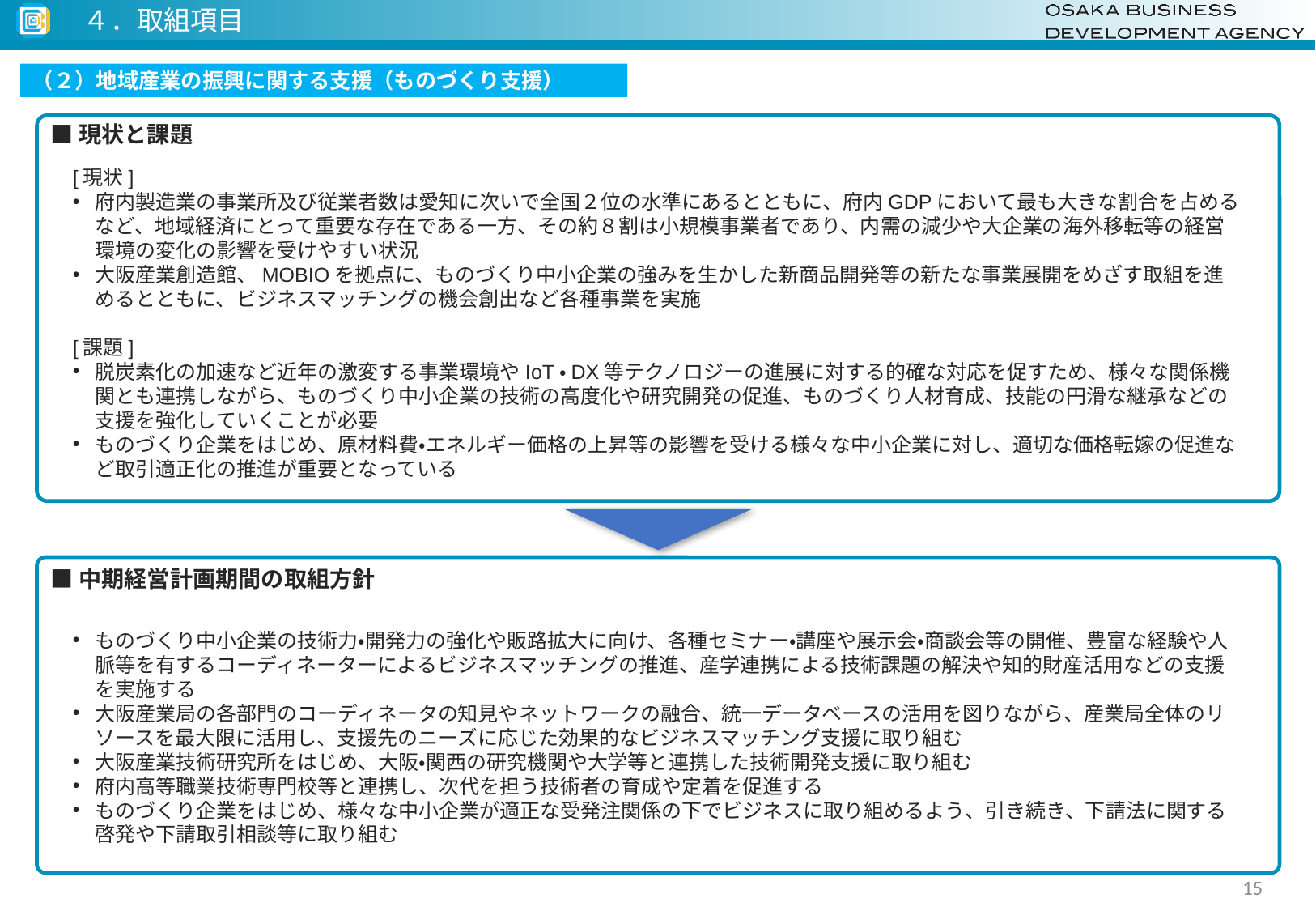

４．取組項目
（２）地域産業の振興に関する支援（ものづくり支援）
■現状と課題

[現状]
府内製造業の事業所及び従業者数は愛知に次いで全国２位の水準にあるとともに、府内GDPにおいて最も大きな割合を占めるなど、地域経済にとって重要な存在である一方、その約８割は小規模事業者であり、内需の減少や大企業の海外移転等の経営環境の変化の影響を受けやすい状況
大阪産業創造館、MOBIOを拠点に、ものづくり中小企業の強みを生かした新商品開発等の新たな事業展開をめざす取組を進めるとともに、ビジネスマッチングの機会創出など各種事業を実施

[課題]
脱炭素化の加速など近年の激変する事業環境やIoT・DX等テクノロジーの進展に対する的確な対応を促すため、様々な関係機関とも連携しながら、ものづくり中小企業の技術の高度化や研究開発の促進、ものづくり人材育成、技能の円滑な継承などの支援を強化していくことが必要
ものづくり企業をはじめ、原材料費・エネルギー価格の上昇等の影響を受ける様々な中小企業に対し、適切な価格転嫁の促進など取引適正化の推進が重要となっている

■中期経営計画期間の取組方針
ものづくり中小企業の技術力・開発力の強化や販路拡大に向け、各種セミナー・講座や展示会・商談会等の開催、豊富な経験や人脈等を有するコーディネーターによるビジネスマッチングの推進、産学連携による技術課題の解決や知的財産活用などの支援を実施する
大阪産業局の各部門のコーディネータの知見やネットワークの融合、統一データベースの活用を図りながら、産業局全体のリソースを最大限に活用し、支援先のニーズに応じた効果的なビジネスマッチング支援に取り組む
大阪産業技術研究所をはじめ、大阪・関西の研究機関や大学等と連携した技術開発支援に取り組む
府内高等職業技術専門校等と連携し、次代を担う技術者の育成や定着を促進する
ものづくり企業をはじめ、様々な中小企業が適正な受発注関係の下でビジネスに取り組めるよう、引き続き、下請法に関する啓発や下請取引相談等に取り組む
15